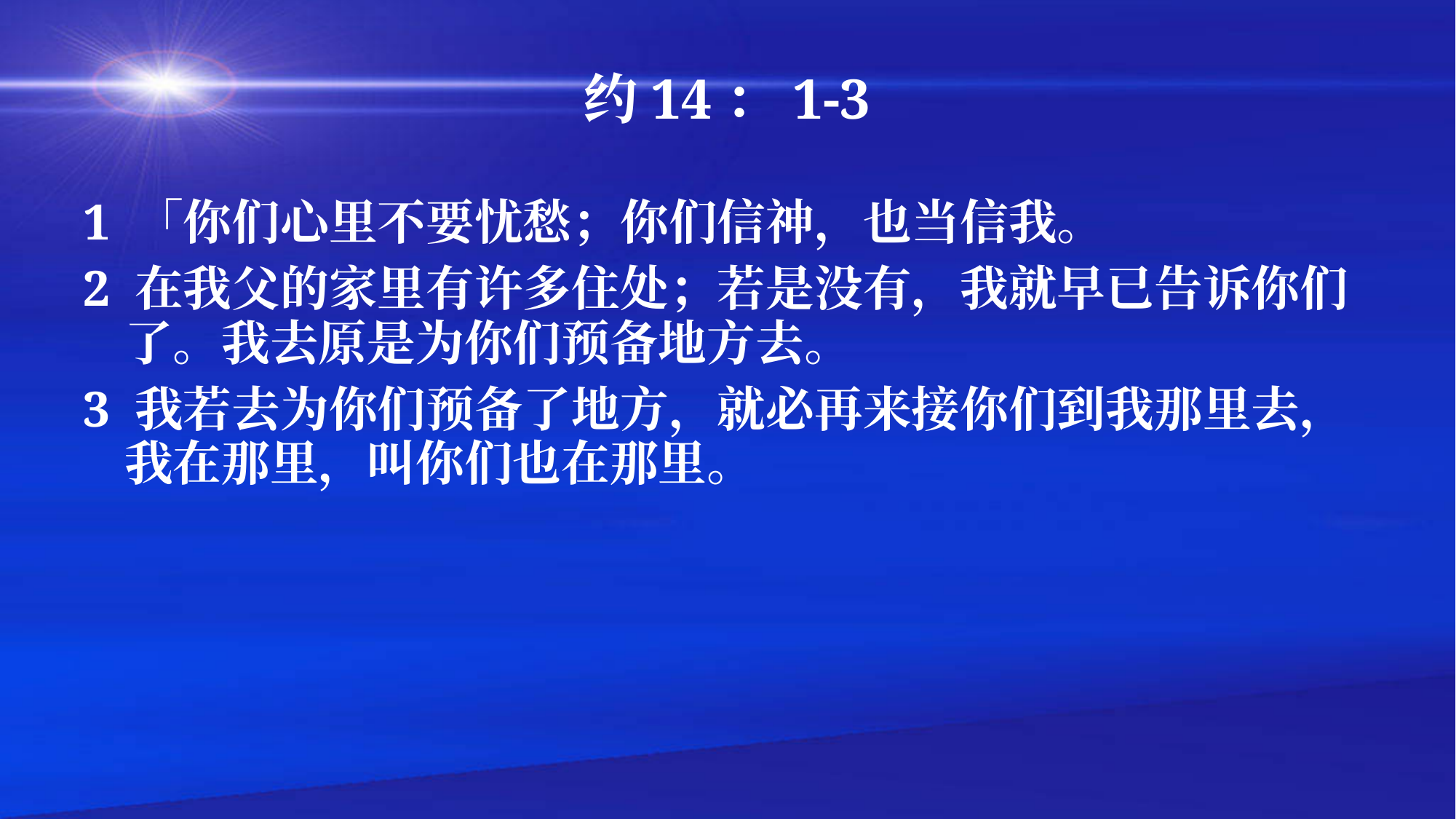

# 约14：1-3
1 「你们心里不要忧愁；你们信神，也当信我。
2 在我父的家里有许多住处；若是没有，我就早已告诉你们了。我去原是为你们预备地方去。
3 我若去为你们预备了地方，就必再来接你们到我那里去，我在那里，叫你们也在那里。